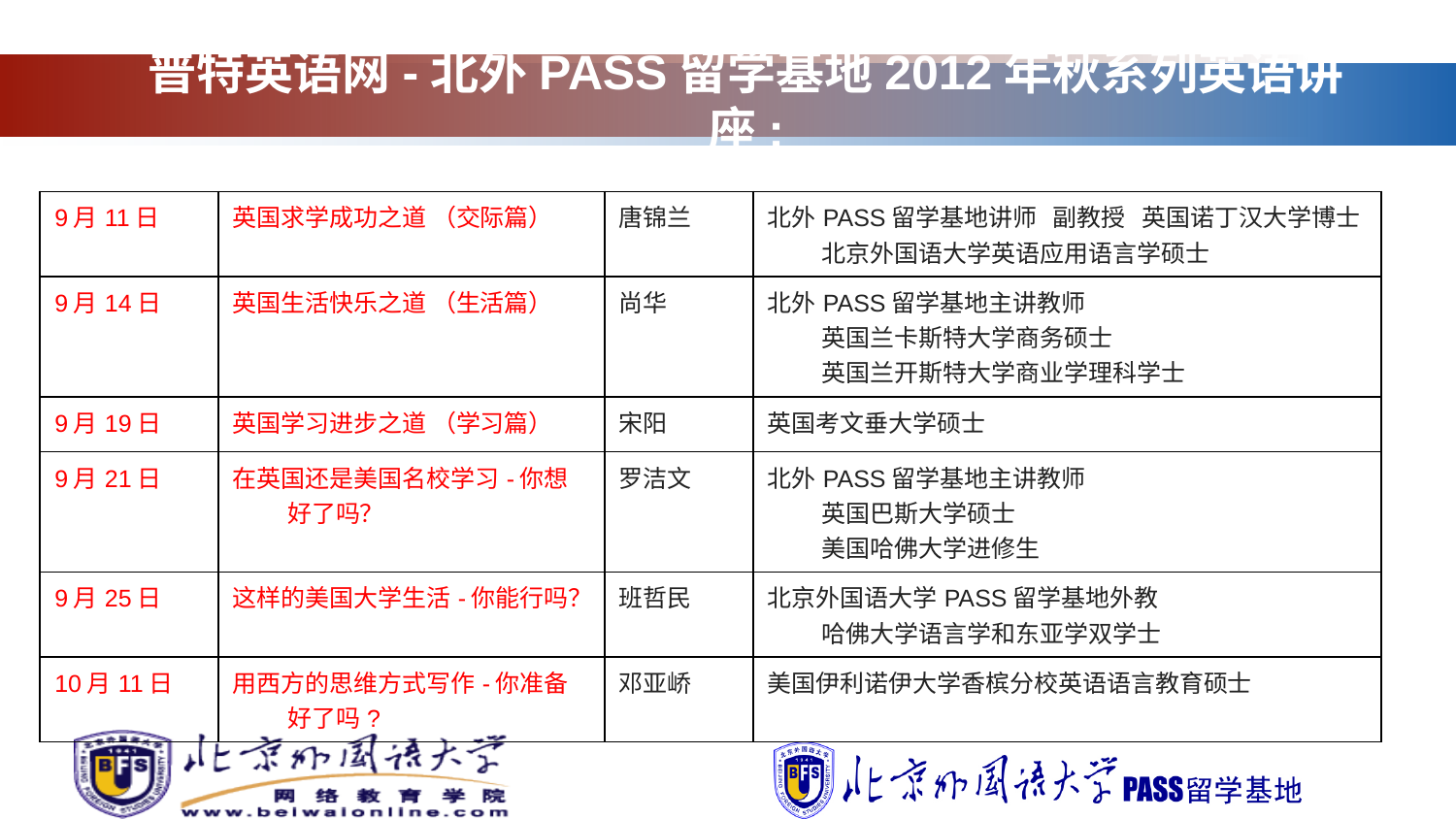

普特英语网-北外PASS留学基地2012年秋系列英语讲座:
| 9月11日 | 英国求学成功之道 （交际篇） | 唐锦兰 | 北外PASS留学基地讲师 副教授 英国诺丁汉大学博士 北京外国语大学英语应用语言学硕士 |
| --- | --- | --- | --- |
| 9月14日 | 英国生活快乐之道 （生活篇） | 尚华 | 北外PASS留学基地主讲教师 英国兰卡斯特大学商务硕士 英国兰开斯特大学商业学理科学士 |
| 9月19日 | 英国学习进步之道 （学习篇） | 宋阳 | 英国考文垂大学硕士 |
| 9月21日 | 在英国还是美国名校学习-你想好了吗？ | 罗洁文 | 北外PASS留学基地主讲教师 英国巴斯大学硕士 美国哈佛大学进修生 |
| 9月25日 | 这样的美国大学生活-你能行吗？ | 班哲民 | 北京外国语大学PASS留学基地外教 哈佛大学语言学和东亚学双学士 |
| 10月11日 | 用西方的思维方式写作-你准备好了吗? | 邓亚峤 | 美国伊利诺伊大学香槟分校英语语言教育硕士 |